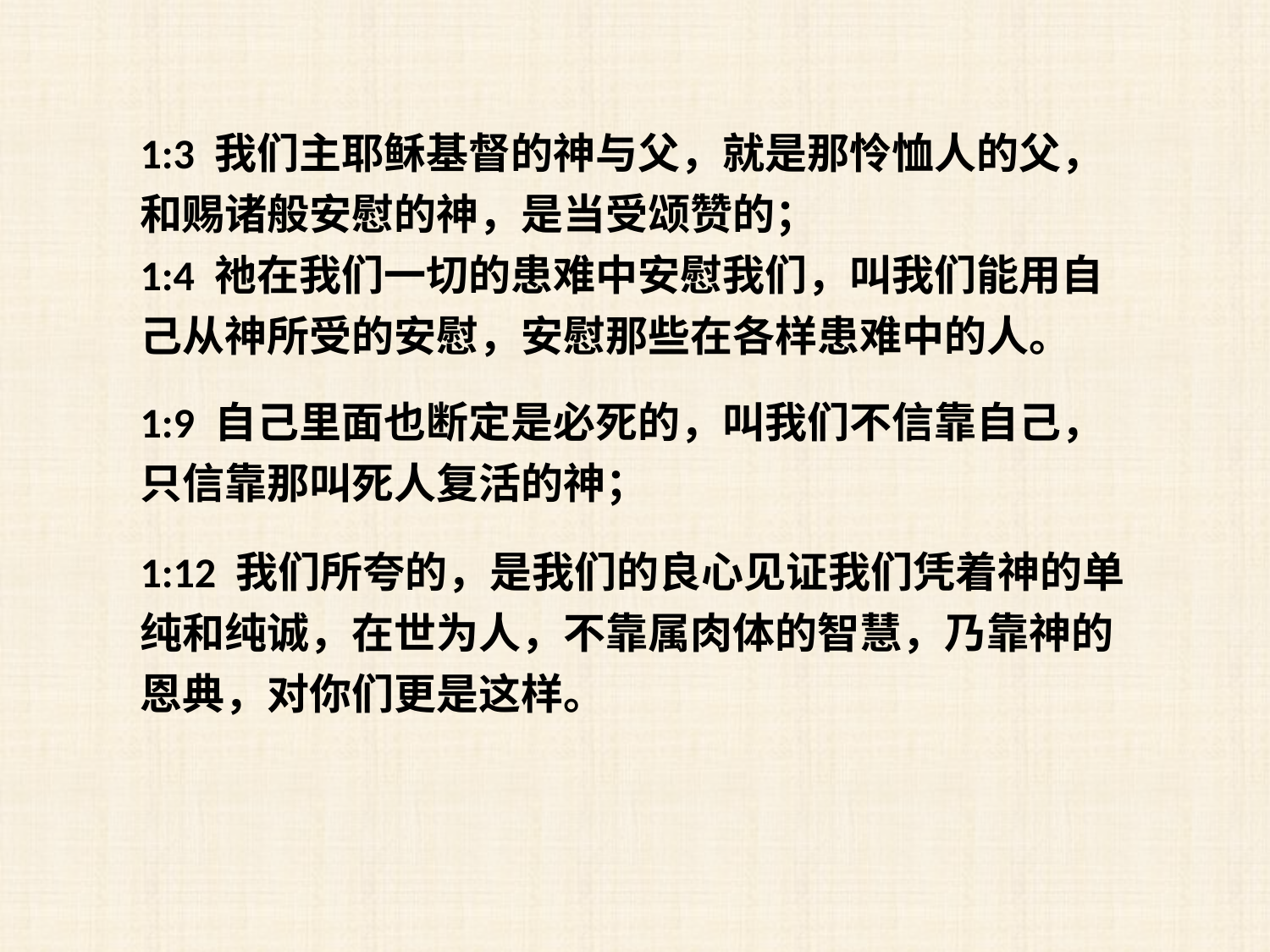

1:3 我们主耶稣基督的神与父，就是那怜恤人的父，和赐诸般安慰的神，是当受颂赞的；
1:4 祂在我们一切的患难中安慰我们，叫我们能用自己从神所受的安慰，安慰那些在各样患难中的人。
1:9 自己里面也断定是必死的，叫我们不信靠自己，只信靠那叫死人复活的神；
1:12 我们所夸的，是我们的良心见证我们凭着神的单纯和纯诚，在世为人，不靠属肉体的智慧，乃靠神的恩典，对你们更是这样。